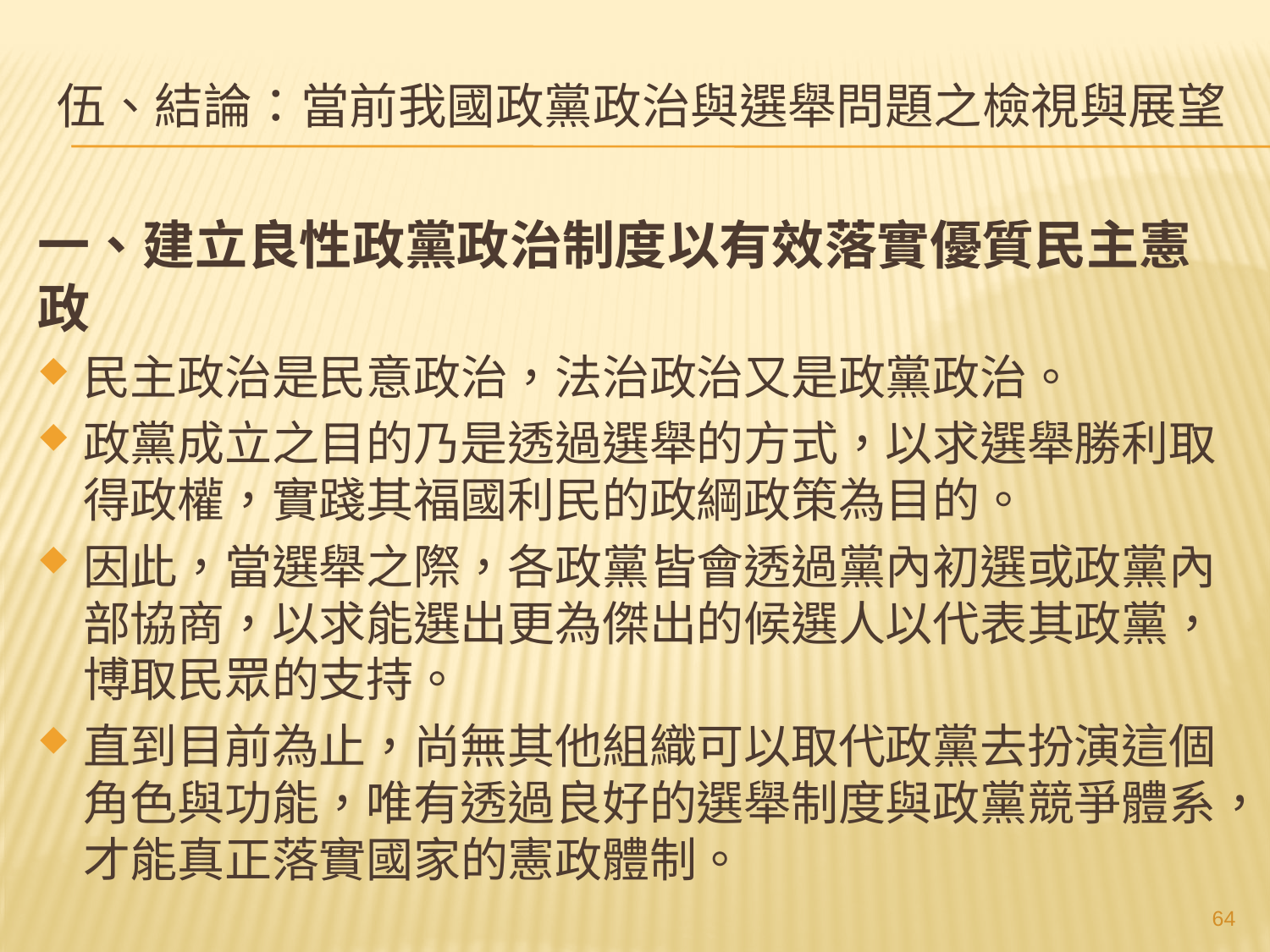

# 伍、結論：當前我國政黨政治與選舉問題之檢視與展望
一、建立良性政黨政治制度以有效落實優質民主憲政
民主政治是民意政治，法治政治又是政黨政治。
政黨成立之目的乃是透過選舉的方式，以求選舉勝利取得政權，實踐其福國利民的政綱政策為目的。
因此，當選舉之際，各政黨皆會透過黨內初選或政黨內部協商，以求能選出更為傑出的候選人以代表其政黨，博取民眾的支持。
直到目前為止，尚無其他組織可以取代政黨去扮演這個角色與功能，唯有透過良好的選舉制度與政黨競爭體系，才能真正落實國家的憲政體制。

64